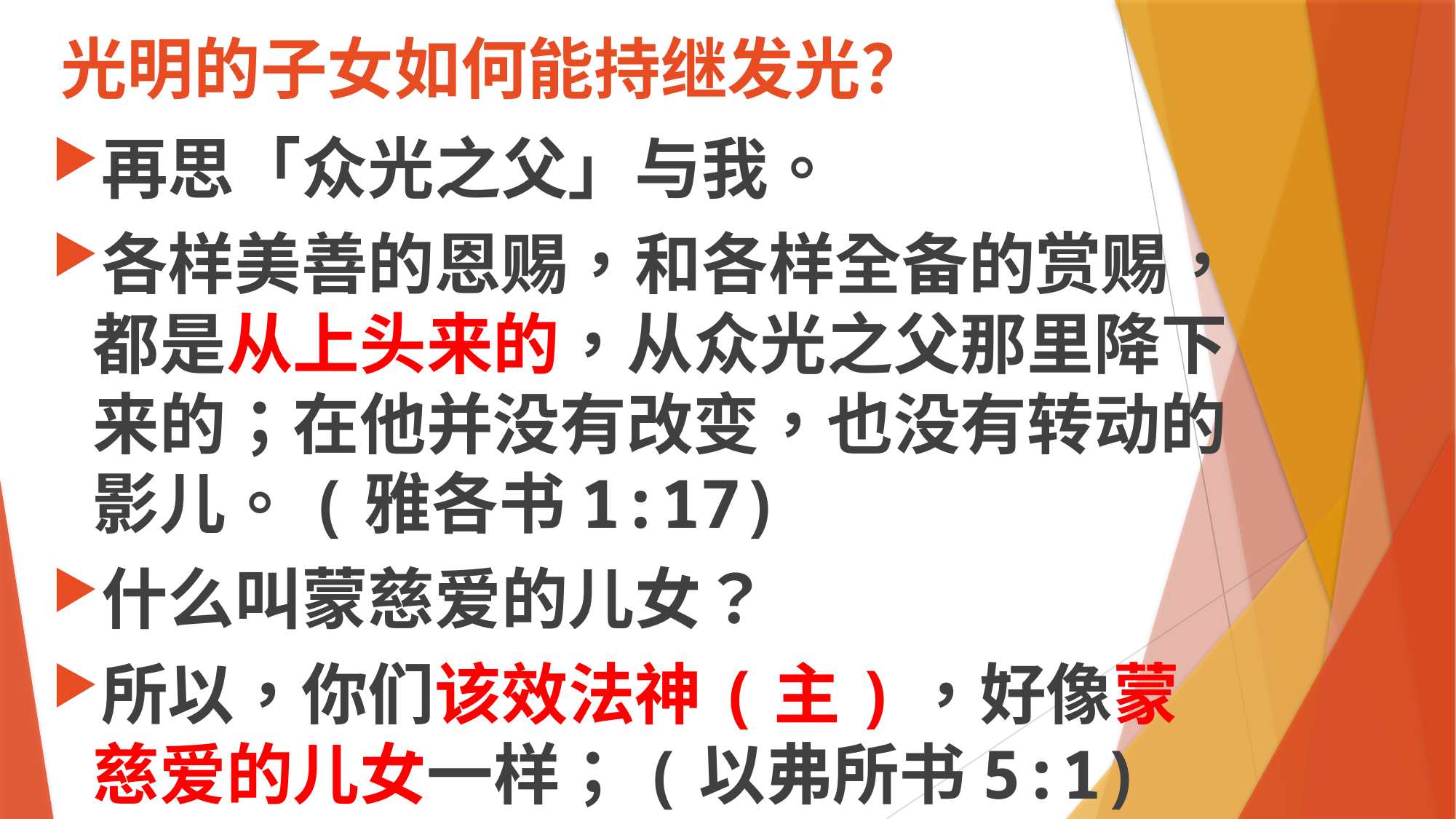

# 光明的子女如何能持继发光？
再思「众光之父」与我。
各样美善的恩赐，和各样全备的赏赐，都是从上头来的，从众光之父那里降下来的；在他并没有改变，也没有转动的影儿。(雅各书1:17)
什么叫蒙慈爱的儿女？
所以，你们该效法神(主)，好像蒙慈爱的儿女一样；(以弗所书5:1)